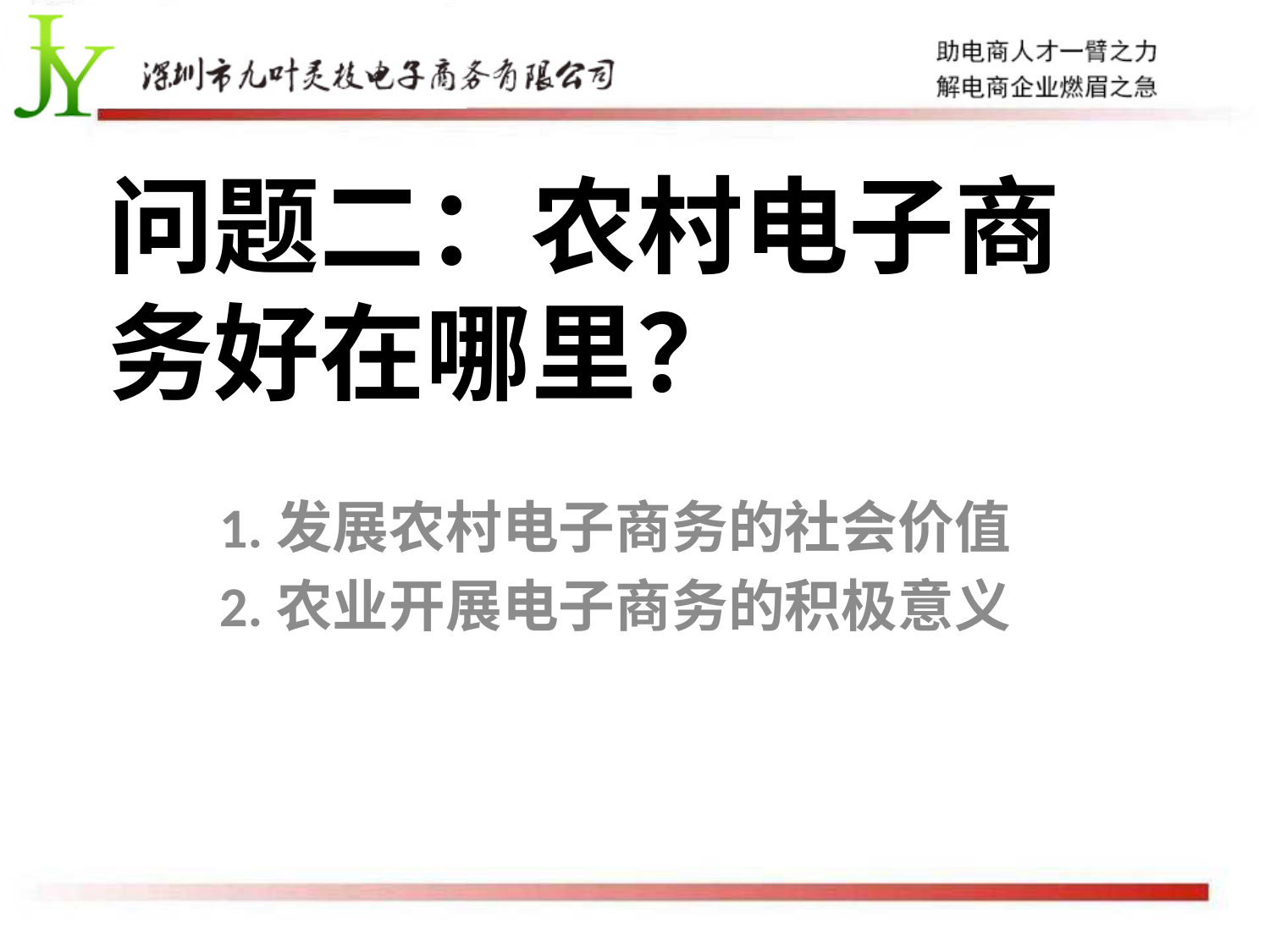

# 问题二：农村电子商务好在哪里？

1.发展农村电子商务的社会价值
2.农业开展电子商务的积极意义